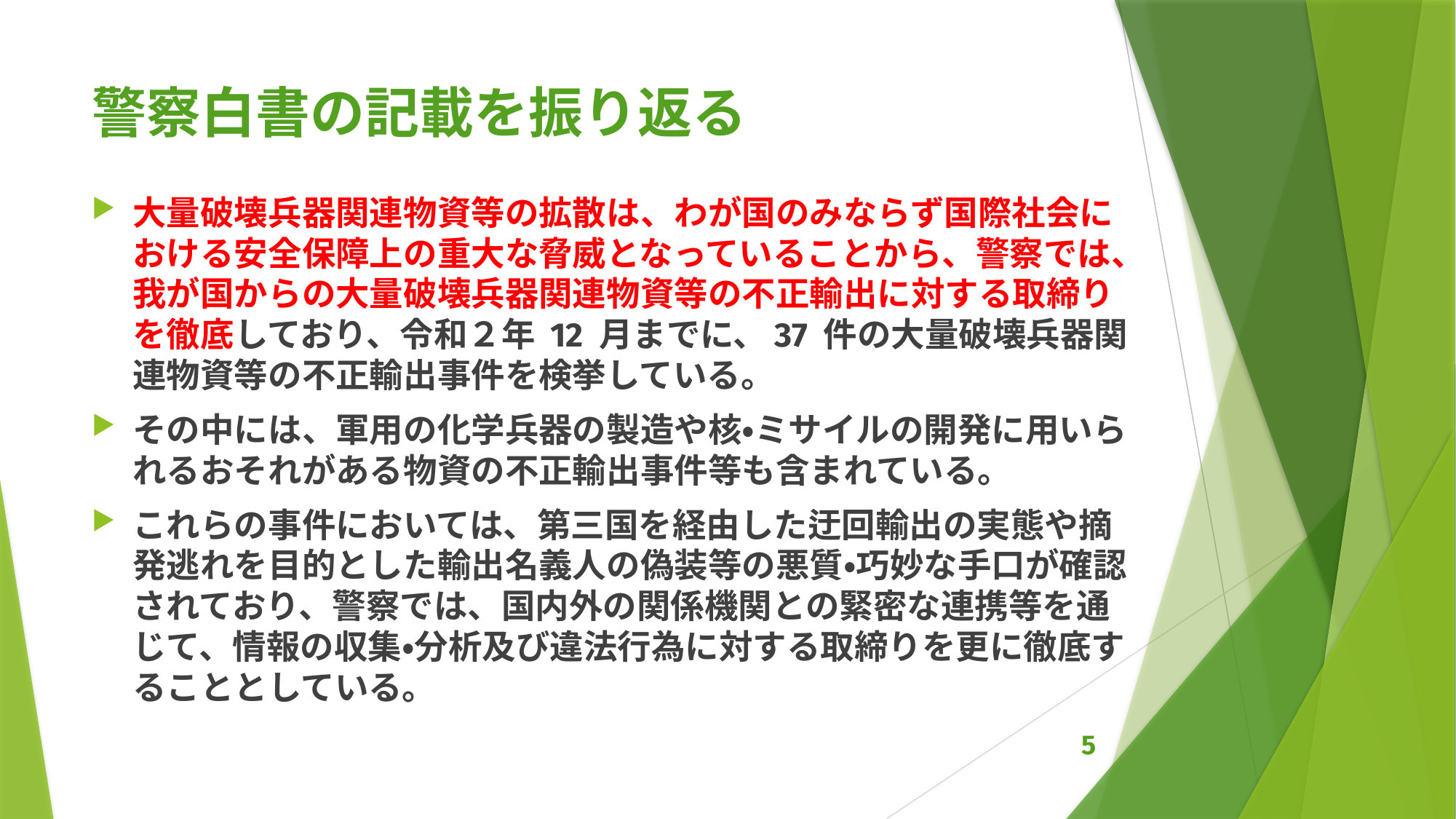

# 警察白書の記載を振り返る
大量破壊兵器関連物資等の拡散は、わが国のみならず国際社会における安全保障上の重大な脅威となっていることから、警察では、我が国からの大量破壊兵器関連物資等の不正輸出に対する取締りを徹底しており、令和２年 12 月までに、37 件の大量破壊兵器関連物資等の不正輸出事件を検挙している。
その中には、軍用の化学兵器の製造や核・ミサイルの開発に用いられるおそれがある物資の不正輸出事件等も含まれている。
これらの事件においては、第三国を経由した迂回輸出の実態や摘発逃れを目的とした輸出名義人の偽装等の悪質・巧妙な手口が確認されており、警察では、国内外の関係機関との緊密な連携等を通じて、情報の収集・分析及び違法行為に対する取締りを更に徹底することとしている。

5